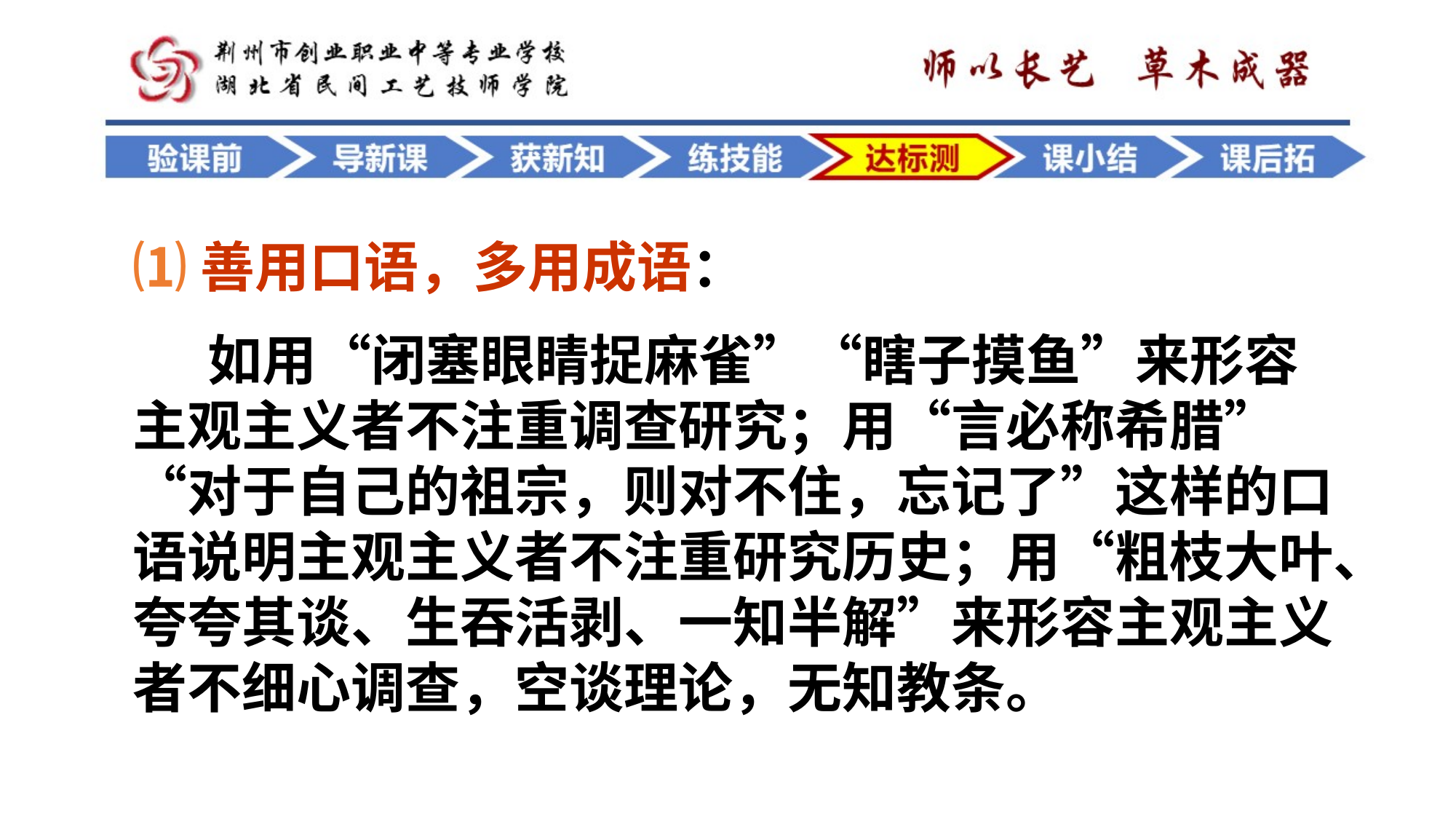

⑴善用口语，多用成语：
     如用“闭塞眼睛捉麻雀”“瞎子摸鱼”来形容主观主义者不注重调查研究；用“言必称希腊”“对于自己的祖宗，则对不住，忘记了”这样的口语说明主观主义者不注重研究历史；用“粗枝大叶、夸夸其谈、生吞活剥、一知半解”来形容主观主义者不细心调查，空谈理论，无知教条。